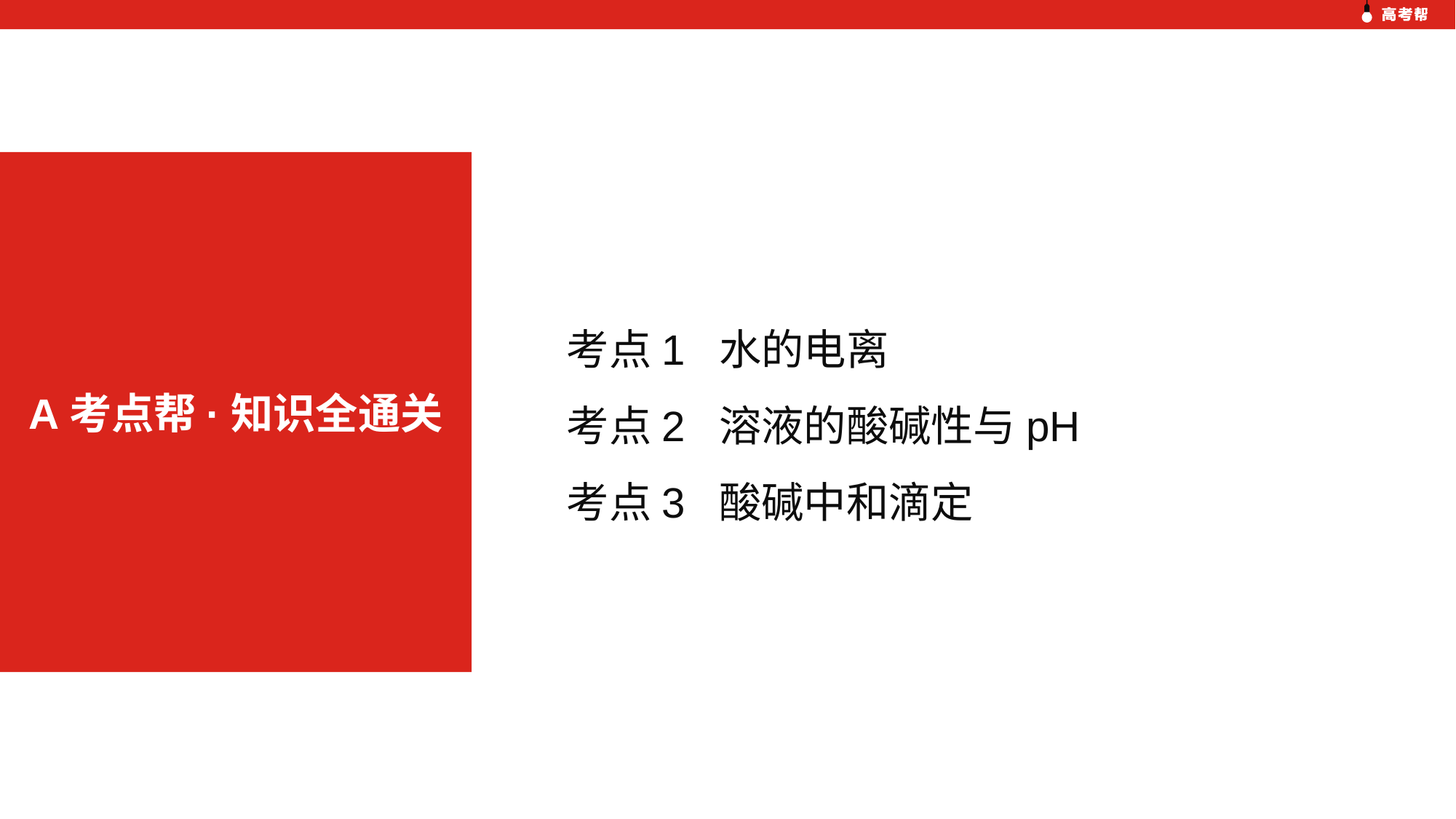

考点1  水的电离
考点2  溶液的酸碱性与pH
考点3  酸碱中和滴定
A考点帮·知识全通关